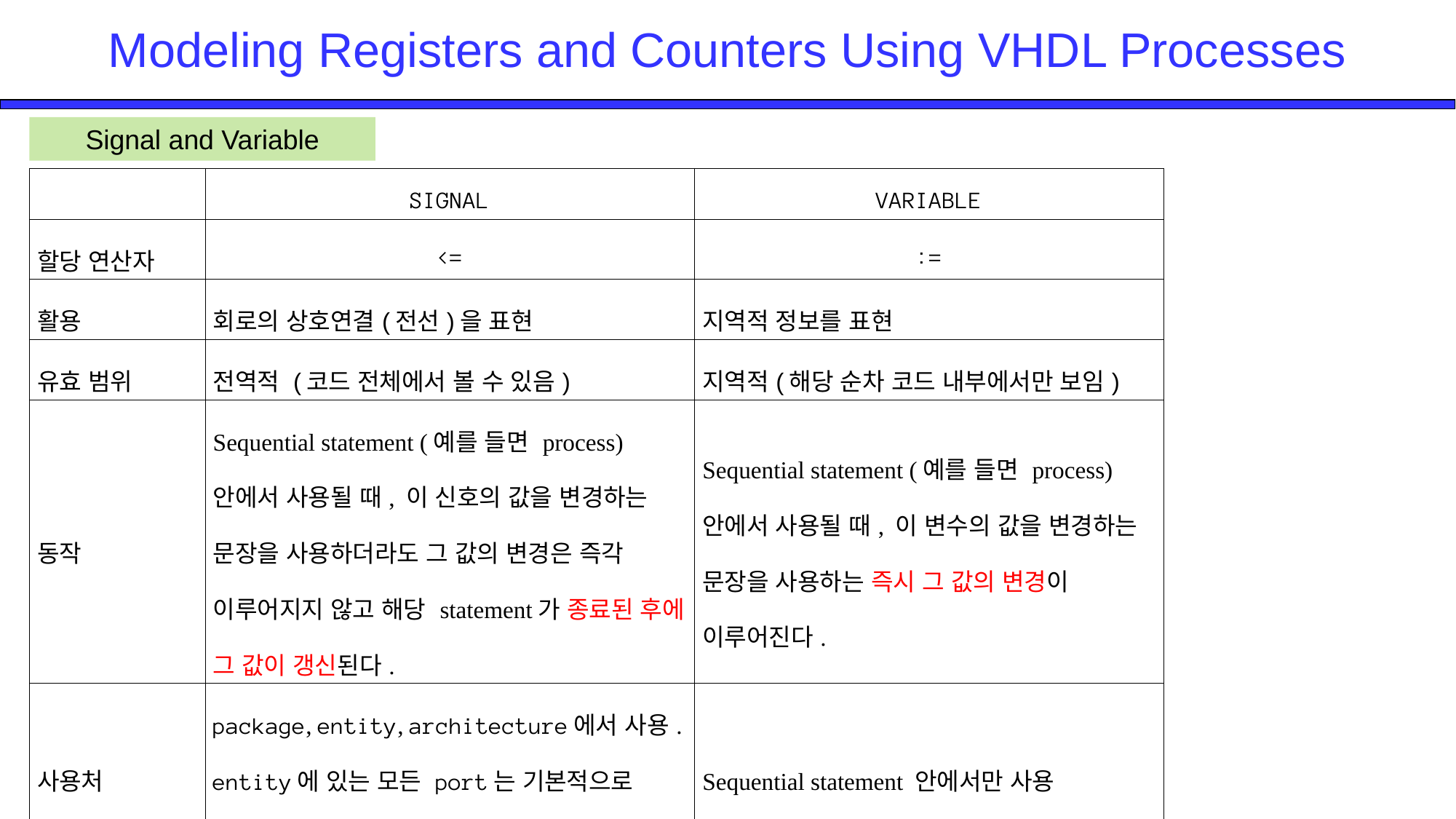

# Modeling Registers and Counters Using VHDL Processes
Signal and Variable
|  | SIGNAL | VARIABLE |
| --- | --- | --- |
| 할당 연산자 | <= | := |
| 활용 | 회로의 상호연결(전선)을 표현 | 지역적 정보를 표현 |
| 유효 범위 | 전역적 (코드 전체에서 볼 수 있음) | 지역적(해당 순차 코드 내부에서만 보임) |
| 동작 | Sequential statement (예를 들면 process) 안에서 사용될 때, 이 신호의 값을 변경하는 문장을 사용하더라도 그 값의 변경은 즉각 이루어지지 않고 해당 statement가 종료된 후에 그 값이 갱신된다. | Sequential statement (예를 들면 process) 안에서 사용될 때, 이 변수의 값을 변경하는 문장을 사용하는 즉시 그 값의 변경이 이루어진다. |
| 사용처 | package, entity, architecture에서 사용. entity에 있는 모든 port는 기본적으로 signal임 | Sequential statement 안에서만 사용 |